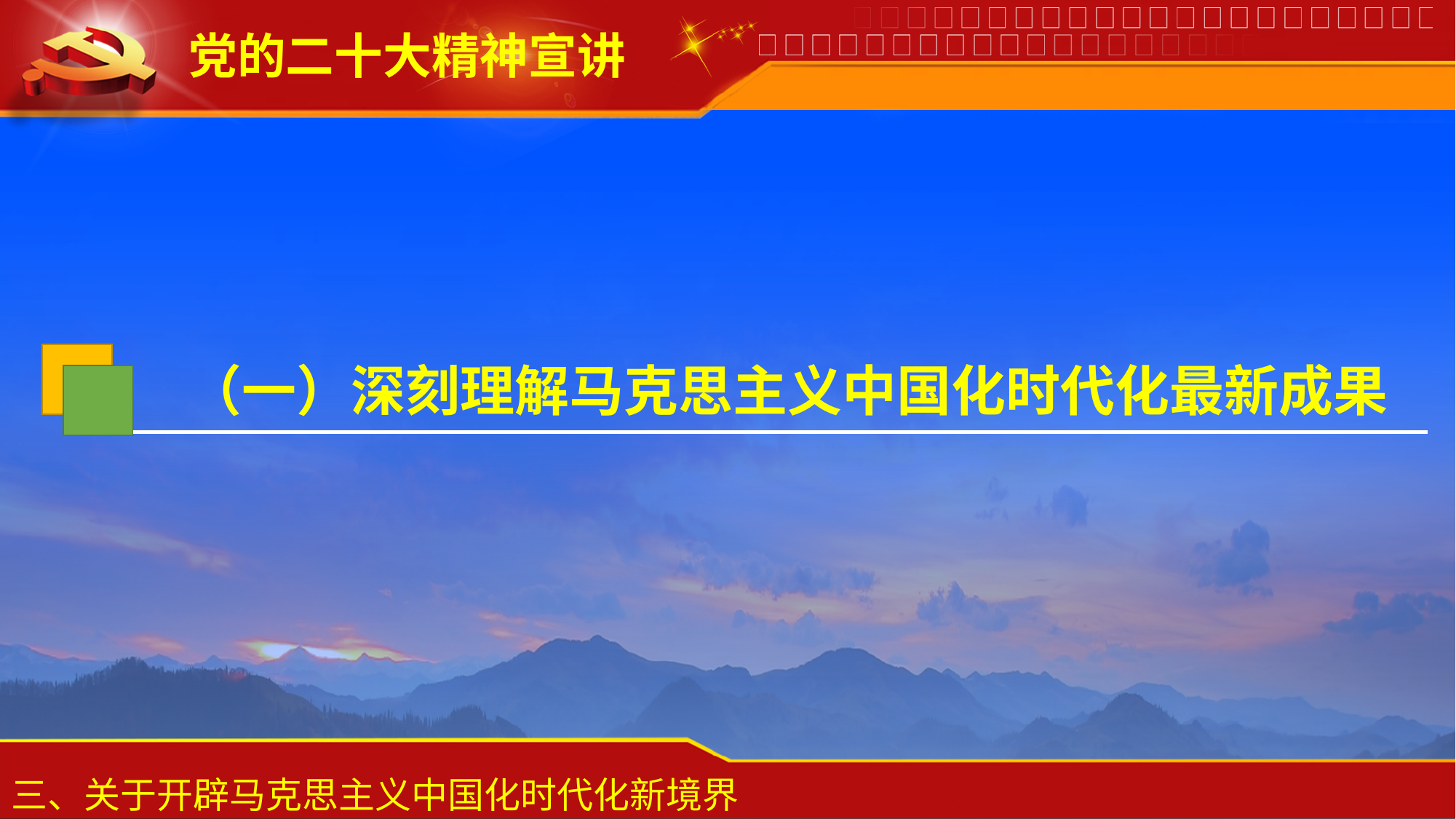

党的二十大精神宣讲

（一）深刻理解马克思主义中国化时代化最新成果

三、关于开辟马克思主义中国化时代化新境界